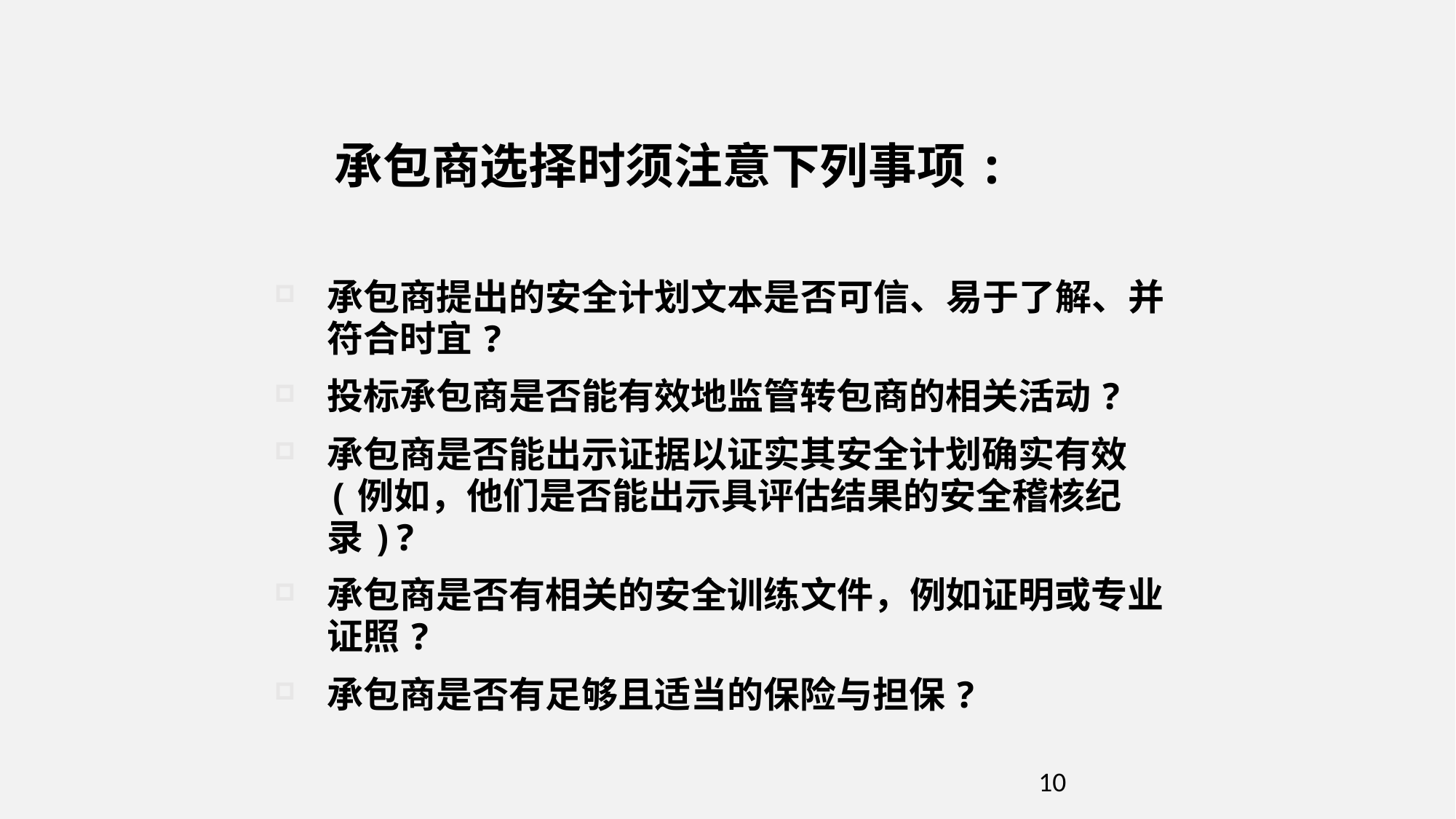

# 承包商选择时须注意下列事项:
承包商提出的安全计划文本是否可信、易于了解、并符合时宜?
投标承包商是否能有效地监管转包商的相关活动?
承包商是否能出示证据以证实其安全计划确实有效 (例如，他们是否能出示具评估结果的安全稽核纪录)?
承包商是否有相关的安全训练文件，例如证明或专业证照?
承包商是否有足够且适当的保险与担保?
10